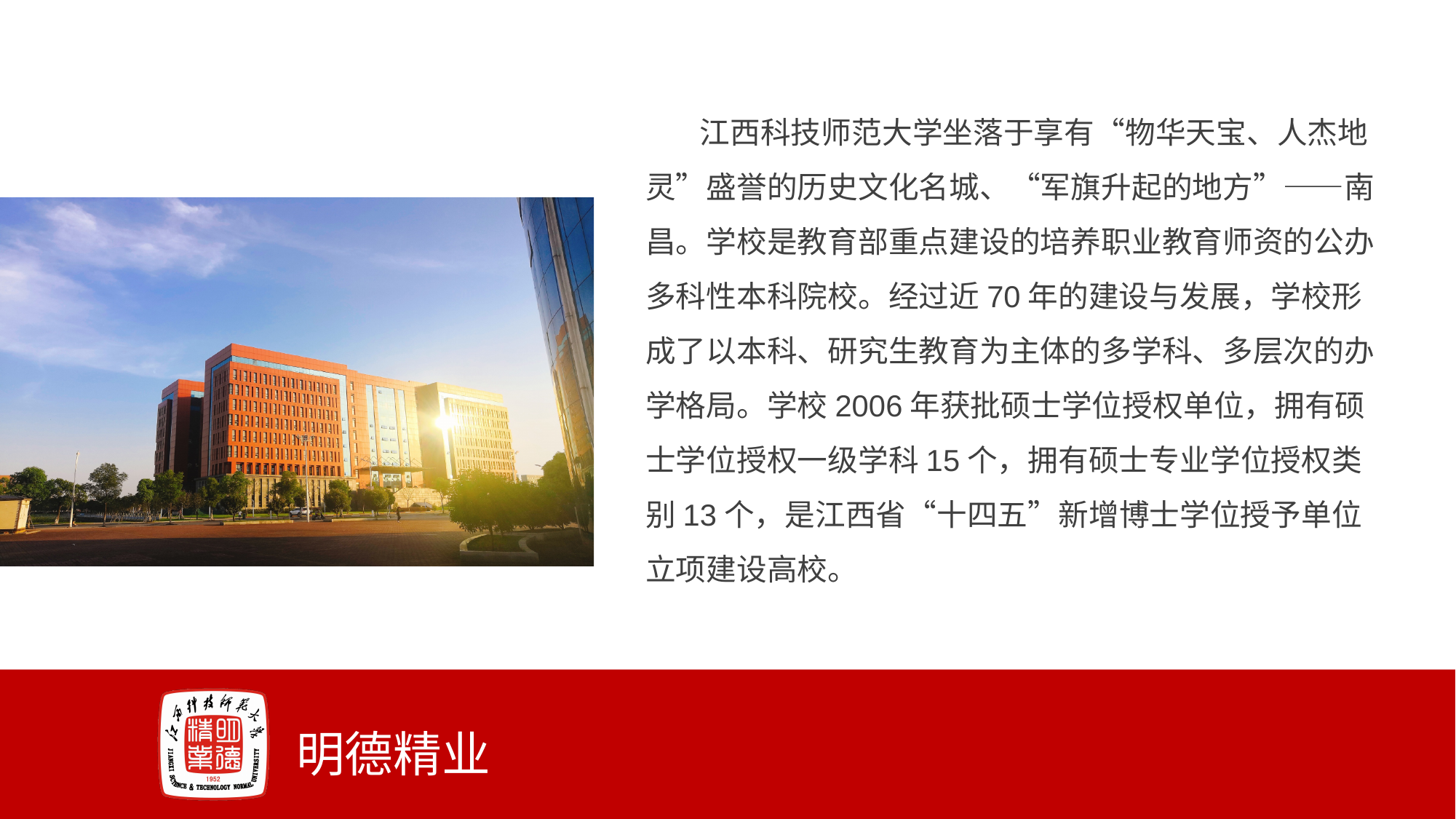

江西科技师范大学坐落于享有“物华天宝、人杰地灵”盛誉的历史文化名城、“军旗升起的地方”——南昌。学校是教育部重点建设的培养职业教育师资的公办多科性本科院校。经过近70年的建设与发展，学校形成了以本科、研究生教育为主体的多学科、多层次的办学格局。学校2006年获批硕士学位授权单位，拥有硕士学位授权一级学科15个，拥有硕士专业学位授权类别13个，是江西省“十四五”新增博士学位授予单位立项建设高校。